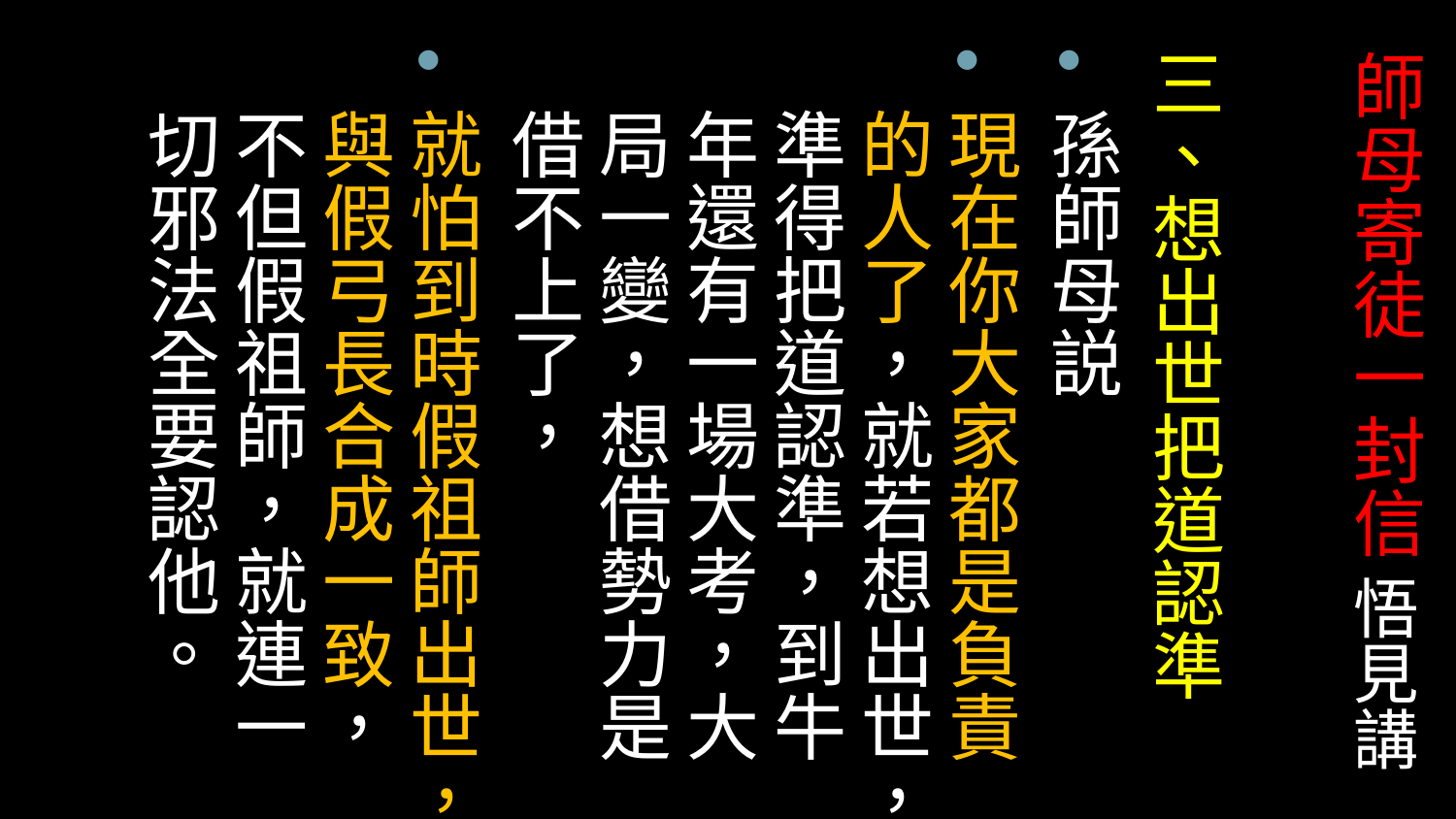

三、想出世把道認準
孫師母説
現在你大家都是負責的人了，就若想出世，準得把道認準，到牛年還有一場大考，大局一變，想借勢力是借不上了，
就怕到時假祖師出世，與假弓長合成一致，不但假祖師，就連一切邪法全要認他。

# 師母寄徒一封信 悟見講